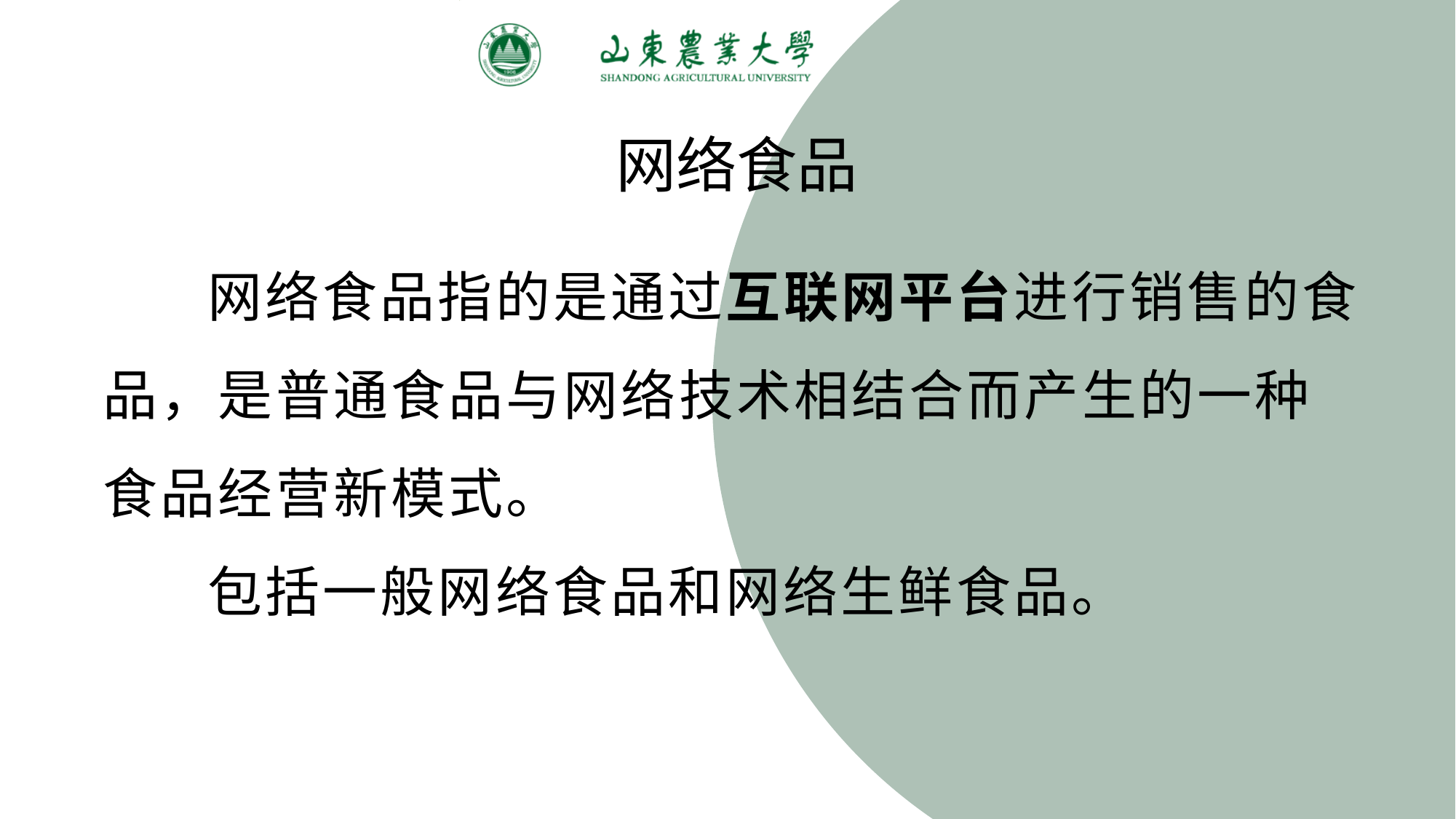

网络食品

      网络食品指的是通过互联网平台进行销售的食品，是普通食品与网络技术相结合而产生的一种食品经营新模式。
      包括一般网络食品和网络生鲜食品。